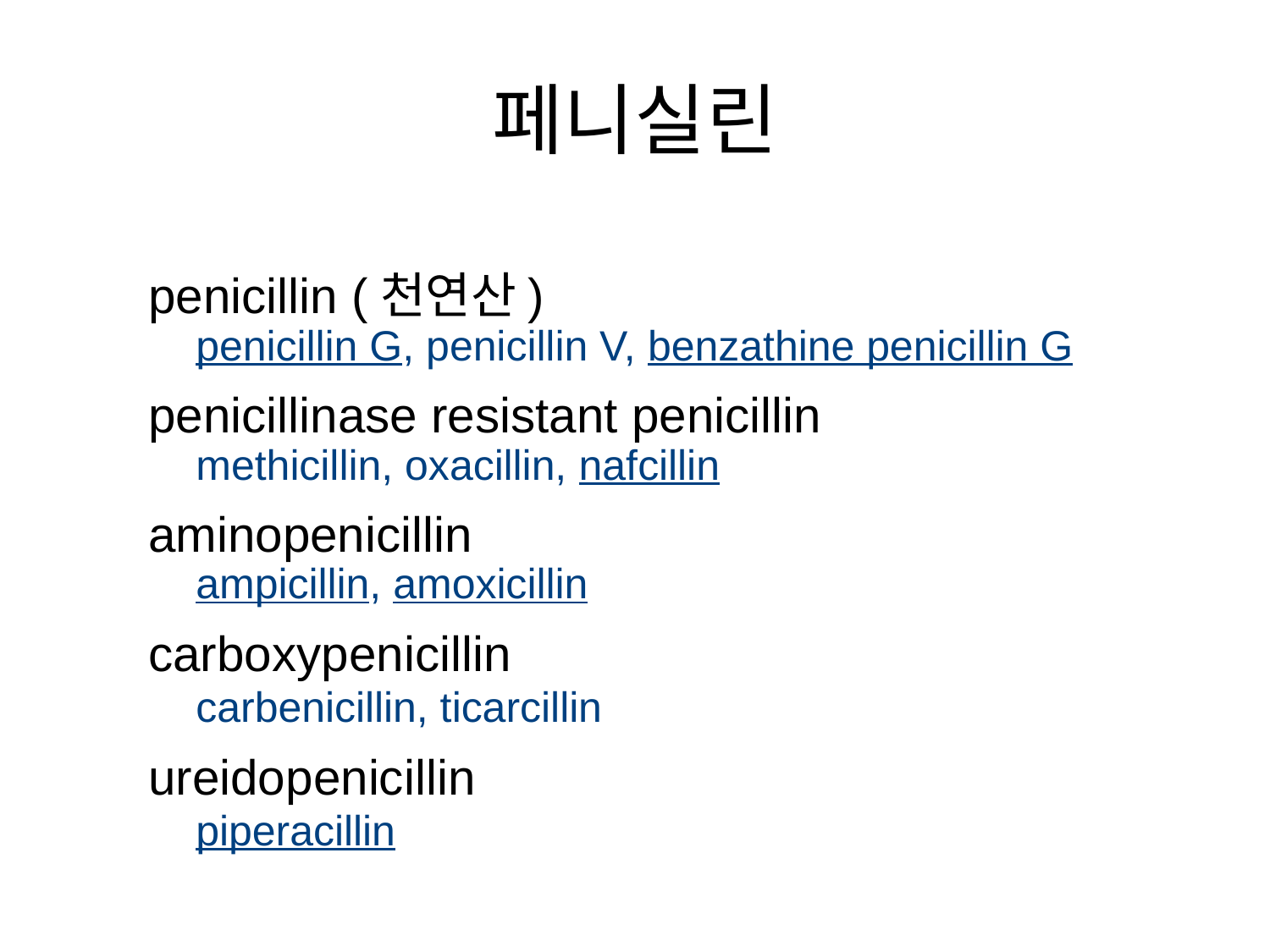

# 페니실린
penicillin (천연산)
	penicillin G, penicillin V, benzathine penicillin G
penicillinase resistant penicillin
	methicillin, oxacillin, nafcillin
aminopenicillin
	ampicillin, amoxicillin
carboxypenicillin
	carbenicillin, ticarcillin
ureidopenicillin
	piperacillin